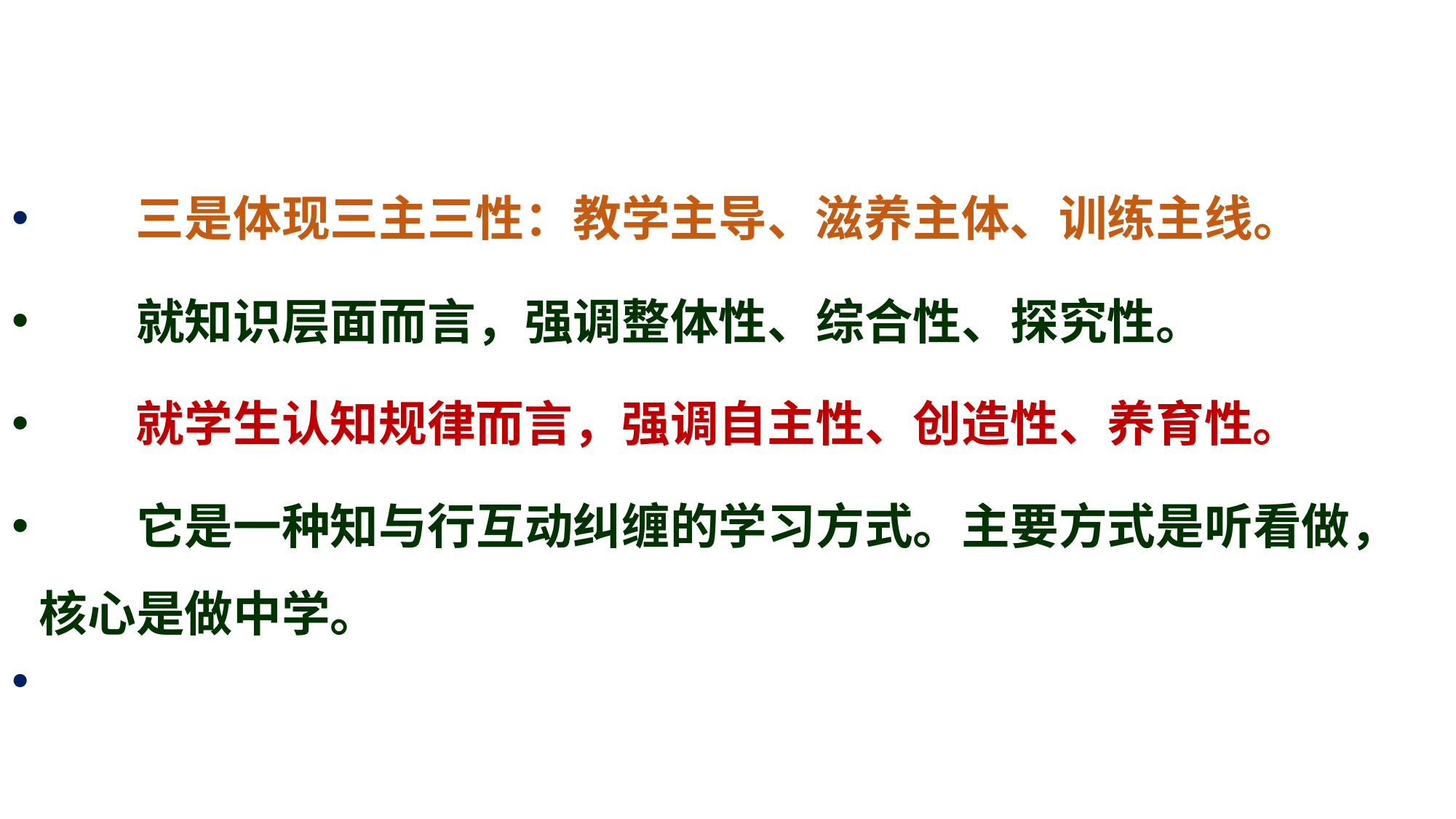

三是体现三主三性：教学主导、滋养主体、训练主线。
　　就知识层面而言，强调整体性、综合性、探究性。
　　就学生认知规律而言，强调自主性、创造性、养育性。
　　它是一种知与行互动纠缠的学习方式。主要方式是听看做，核心是做中学。

#